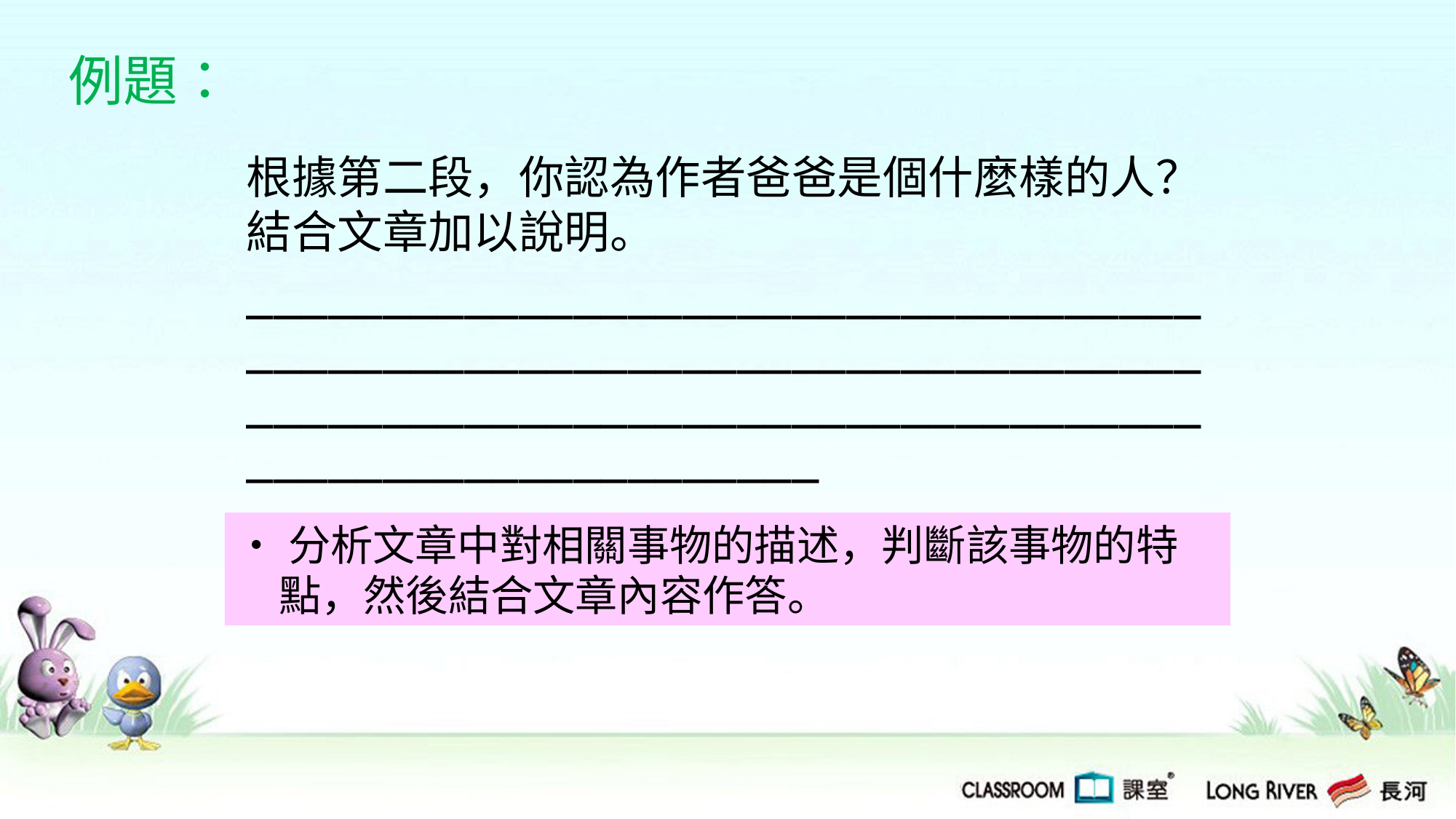

例題：
根據第二段，你認為作者爸爸是個什麼樣的人？結合文章加以說明。
______________________________________________________________________________________________________________________________
‧分析文章中對相關事物的描述，判斷該事物的特點，然後結合文章內容作答。